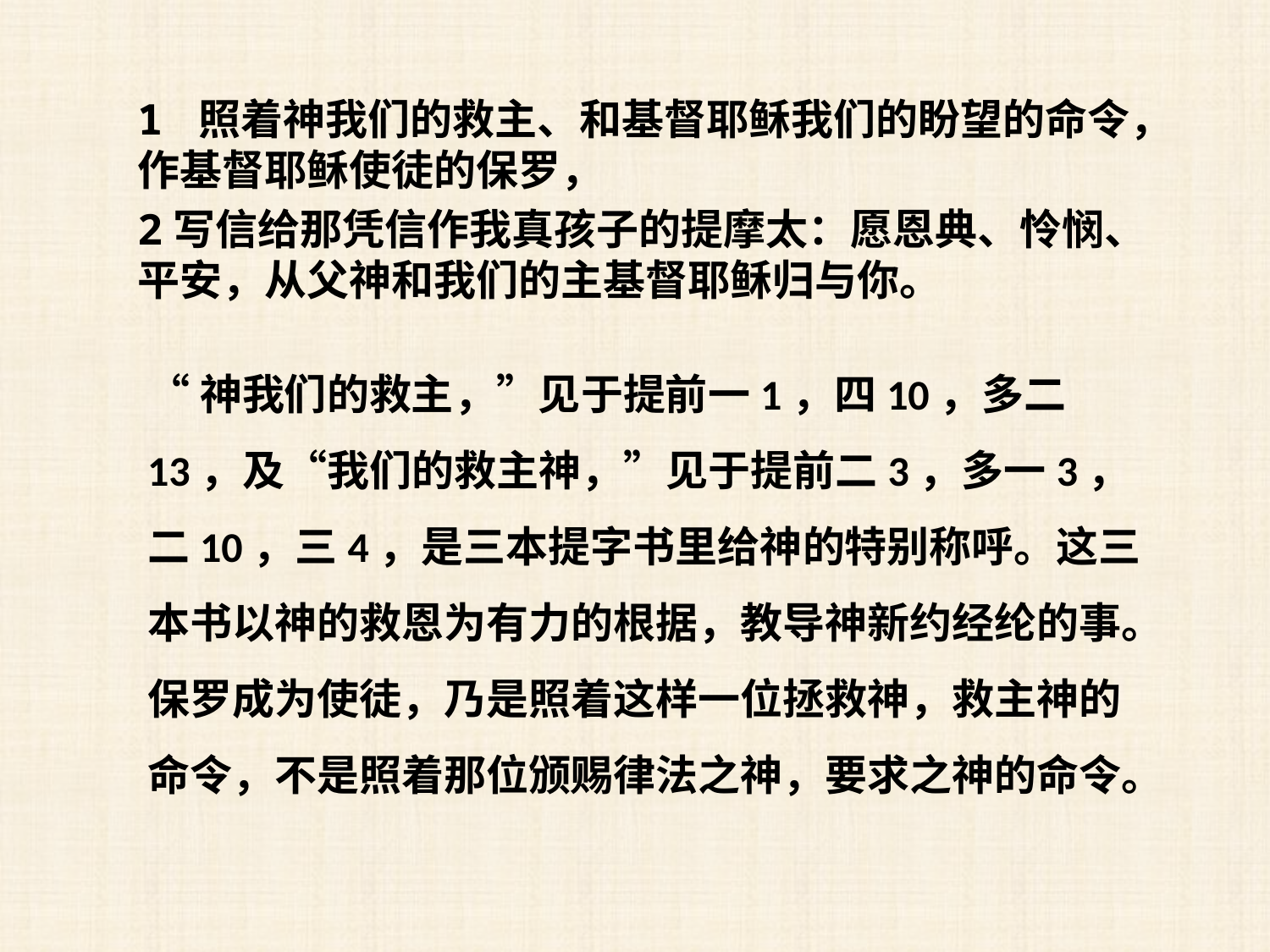

1 照着神我们的救主、和基督耶稣我们的盼望的命令，作基督耶稣使徒的保罗，
2写信给那凭信作我真孩子的提摩太：愿恩典、怜悯、平安，从父神和我们的主基督耶稣归与你。
“神我们的救主，”见于提前一1，四10，多二13，及“我们的救主神，”见于提前二3，多一3，二10，三4，是三本提字书里给神的特别称呼。这三本书以神的救恩为有力的根据，教导神新约经纶的事。保罗成为使徒，乃是照着这样一位拯救神，救主神的命令，不是照着那位颁赐律法之神，要求之神的命令。